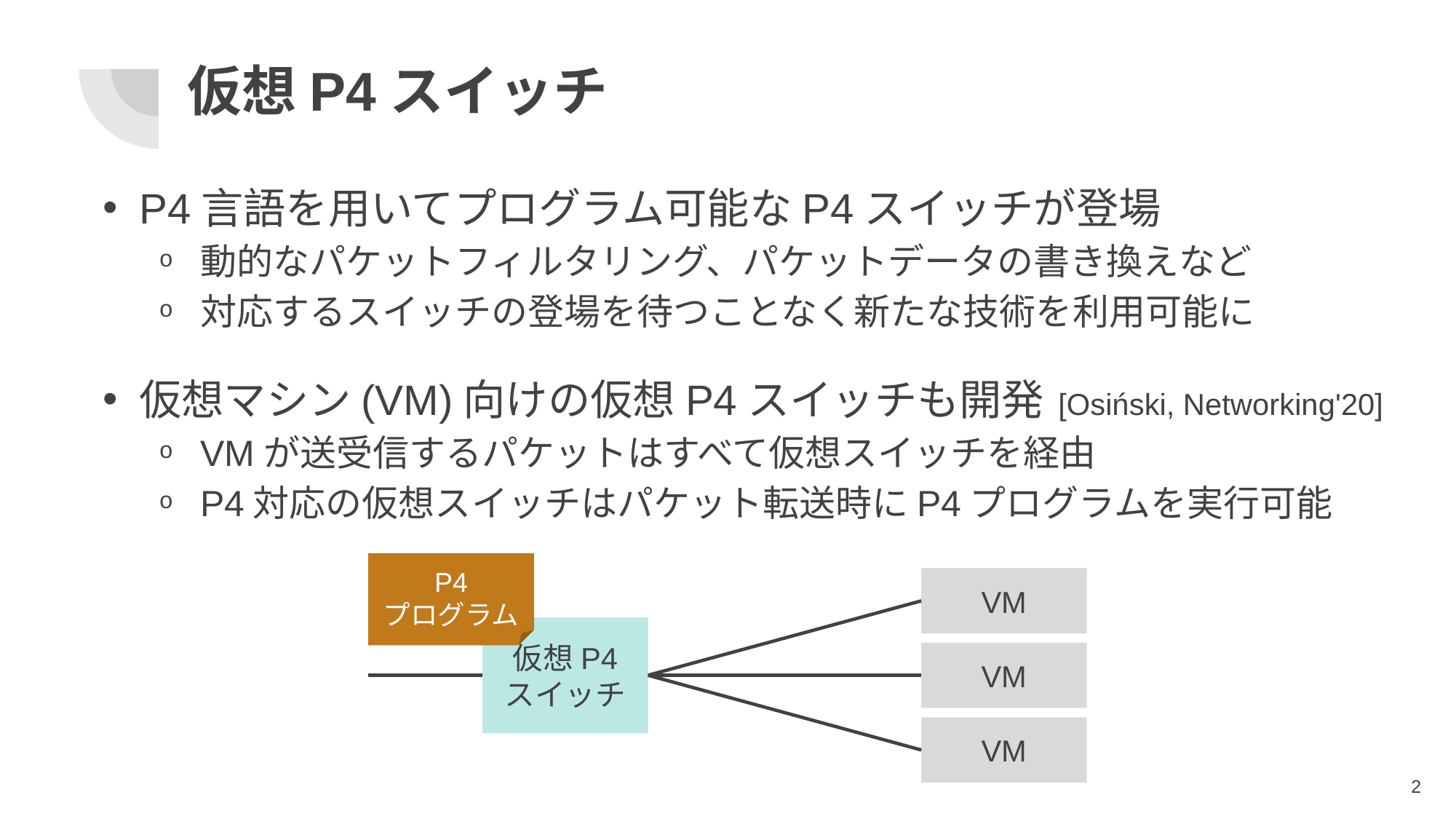

# 仮想P4スイッチ
P4言語を用いてプログラム可能なP4スイッチが登場
動的なパケットフィルタリング、パケットデータの書き換えなど
対応するスイッチの登場を待つことなく新たな技術を利用可能に

仮想マシン(VM)向けの仮想P4スイッチも開発 [Osiński, Networking'20]
VMが送受信するパケットはすべて仮想スイッチを経由
P4対応の仮想スイッチはパケット転送時にP4プログラムを実行可能
P4
プログラム
VM
仮想P4
スイッチ
VM
VM
2